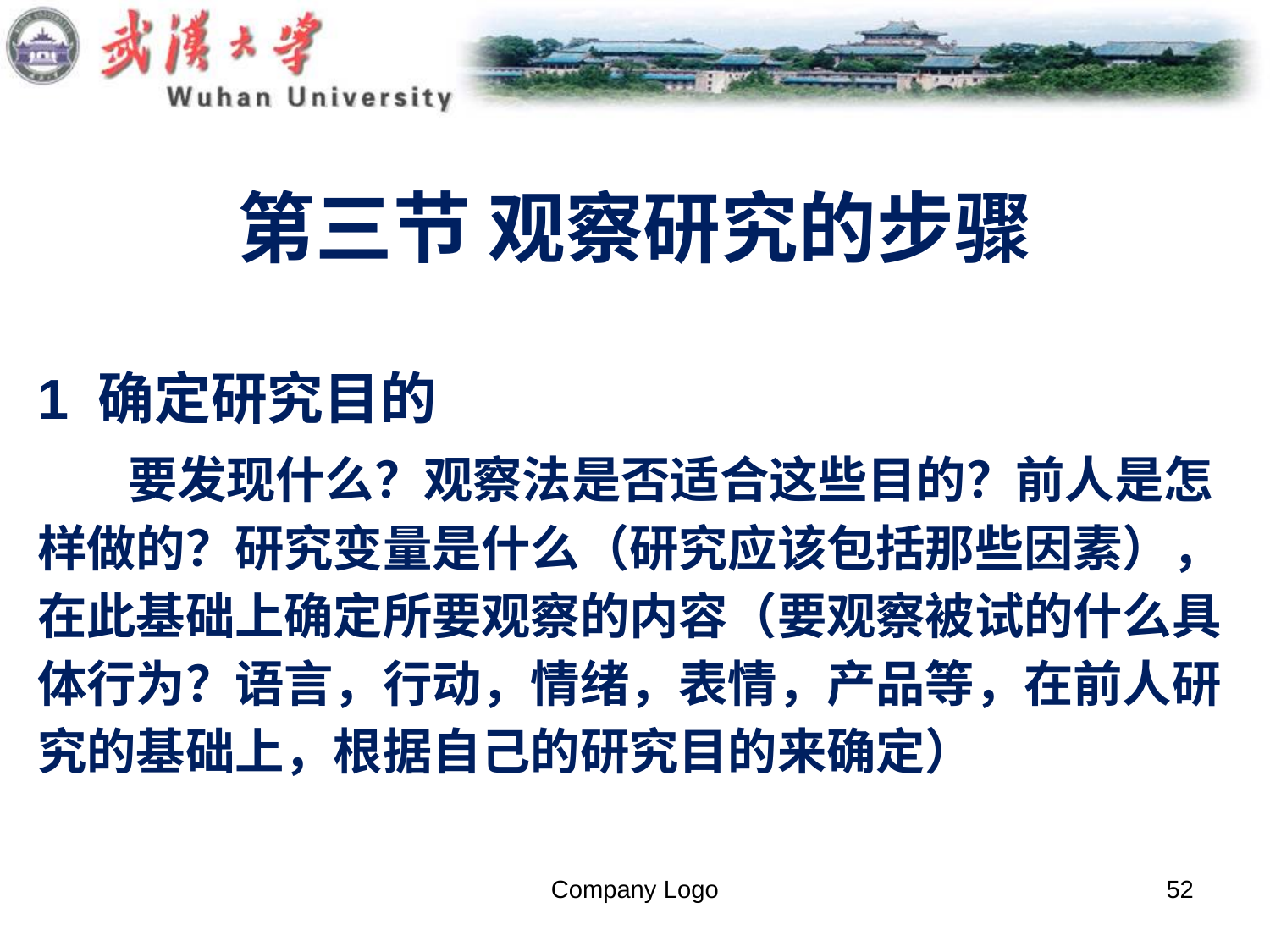

# 第三节 观察研究的步骤
1 确定研究目的
       要发现什么？观察法是否适合这些目的？前人是怎样做的？研究变量是什么（研究应该包括那些因素），在此基础上确定所要观察的内容（要观察被试的什么具体行为？语言，行动，情绪，表情，产品等，在前人研究的基础上，根据自己的研究目的来确定）
Company Logo
52